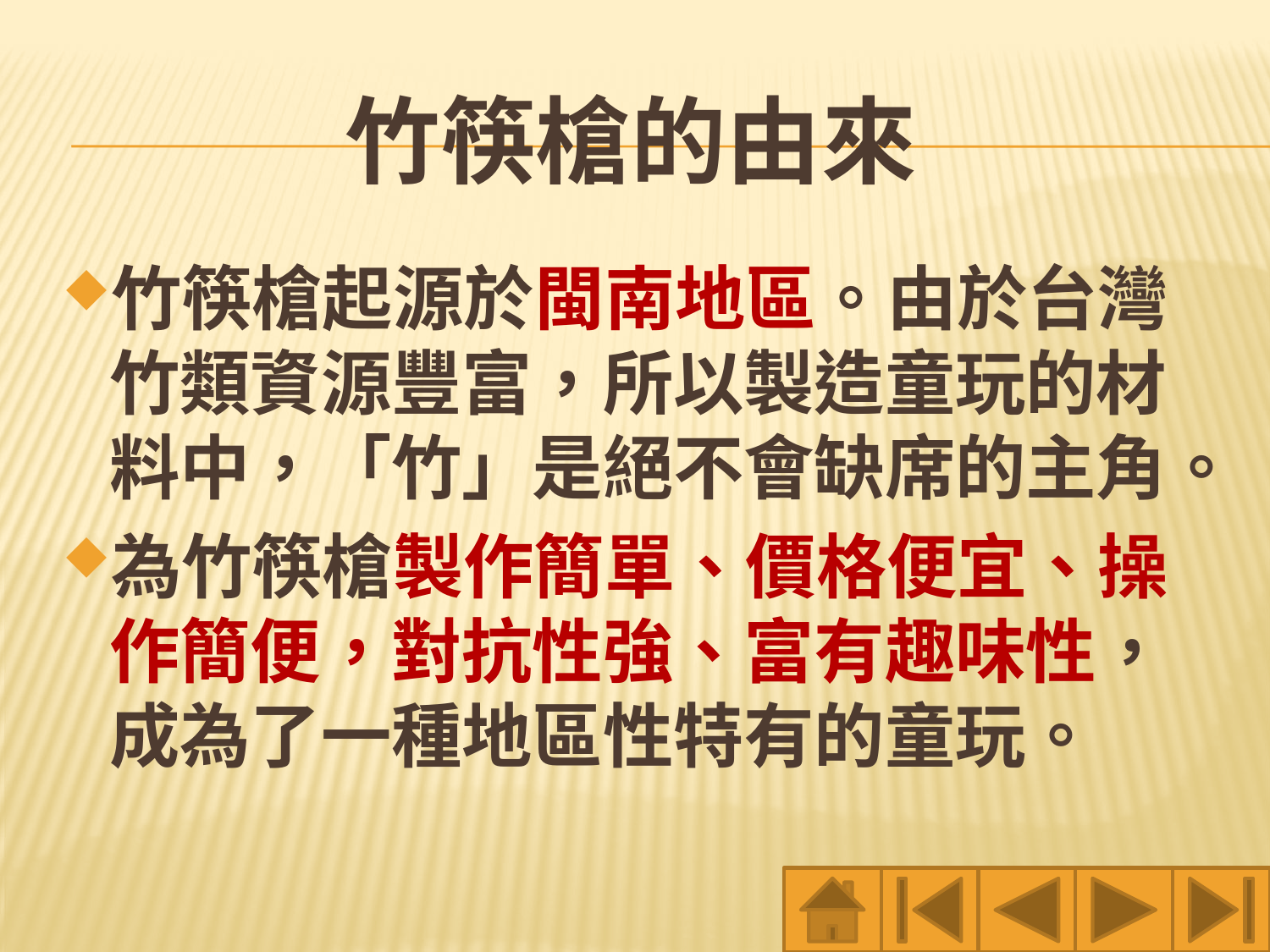

# 竹筷槍的由來
竹筷槍起源於閩南地區。由於台灣竹類資源豐富，所以製造童玩的材料中，「竹」是絕不會缺席的主角。
為竹筷槍製作簡單、價格便宜、操作簡便，對抗性強、富有趣味性，成為了一種地區性特有的童玩。